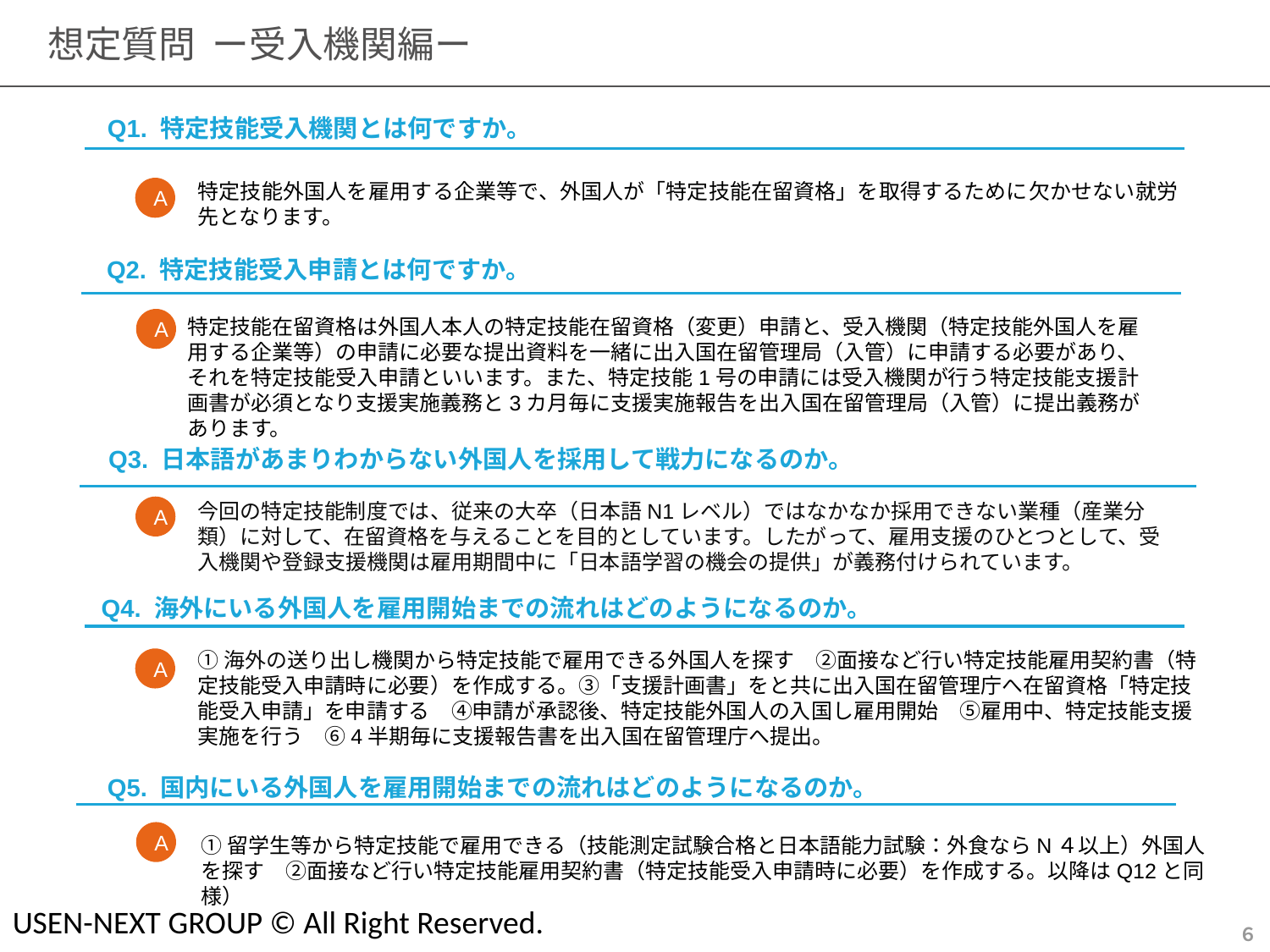

６
# 想定質問  ー受入機関編ー
Q1. 特定技能受入機関とは何ですか。
特定技能外国人を雇用する企業等で、外国人が「特定技能在留資格」を取得するために欠かせない就労先となります。
A
Q2. 特定技能受入申請とは何ですか。
特定技能在留資格は外国人本人の特定技能在留資格（変更）申請と、受入機関（特定技能外国人を雇用する企業等）の申請に必要な提出資料を一緒に出入国在留管理局（入管）に申請する必要があり、それを特定技能受入申請といいます。また、特定技能1号の申請には受入機関が行う特定技能支援計画書が必須となり支援実施義務と3カ月毎に支援実施報告を出入国在留管理局（入管）に提出義務があります。

A
Q3. 日本語があまりわからない外国人を採用して戦力になるのか。
今回の特定技能制度では、従来の大卒（日本語N1レベル）ではなかなか採用できない業種（産業分類）に対して、在留資格を与えることを目的としています。したがって、雇用支援のひとつとして、受入機関や登録支援機関は雇用期間中に「日本語学習の機会の提供」が義務付けられています。
A
Q4. 海外にいる外国人を雇用開始までの流れはどのようになるのか。
①海外の送り出し機関から特定技能で雇用できる外国人を探す　②面接など行い特定技能雇用契約書（特定技能受入申請時に必要）を作成する。③「支援計画書」をと共に出入国在留管理庁へ在留資格「特定技能受入申請」を申請する　④申請が承認後、特定技能外国人の入国し雇用開始　⑤雇用中、特定技能支援実施を行う　⑥4半期毎に支援報告書を出入国在留管理庁へ提出。
A
Q5. 国内にいる外国人を雇用開始までの流れはどのようになるのか。
A
①留学生等から特定技能で雇用できる（技能測定試験合格と日本語能力試験：外食ならN４以上）外国人を探す　②面接など行い特定技能雇用契約書（特定技能受入申請時に必要）を作成する。以降はQ12と同様）

USEN-NEXT GROUP © All Right Reserved.